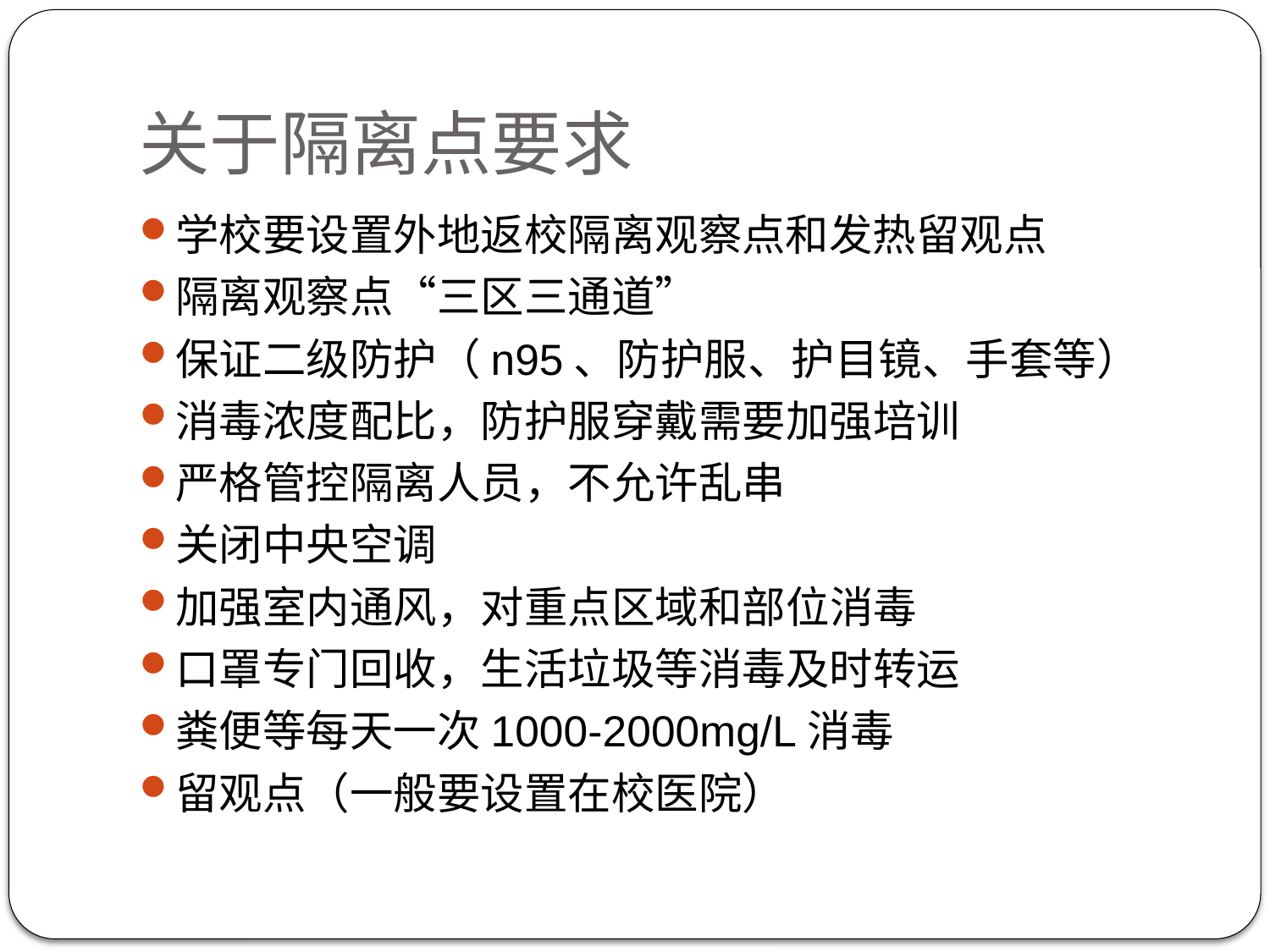

# 关于隔离点要求
学校要设置外地返校隔离观察点和发热留观点
隔离观察点“三区三通道”
保证二级防护（n95、防护服、护目镜、手套等）
消毒浓度配比，防护服穿戴需要加强培训
严格管控隔离人员，不允许乱串
关闭中央空调
加强室内通风，对重点区域和部位消毒
口罩专门回收，生活垃圾等消毒及时转运
粪便等每天一次1000-2000mg/L消毒
留观点（一般要设置在校医院）